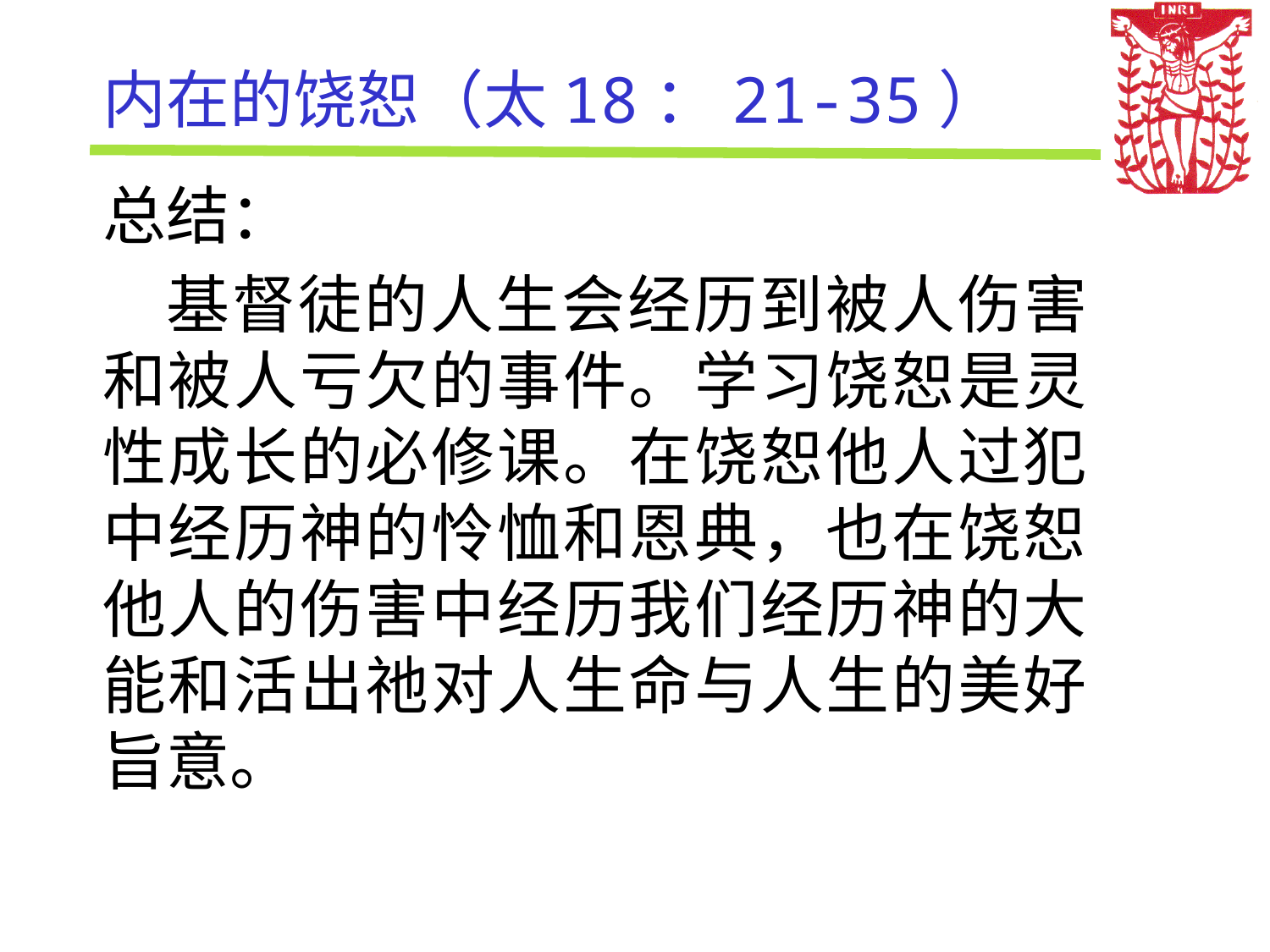

# 内在的饶恕（太18：21-35）
总结：
基督徒的人生会经历到被人伤害和被人亏欠的事件。学习饶恕是灵性成长的必修课。在饶恕他人过犯中经历神的怜恤和恩典，也在饶恕他人的伤害中经历我们经历神的大能和活出祂对人生命与人生的美好旨意。